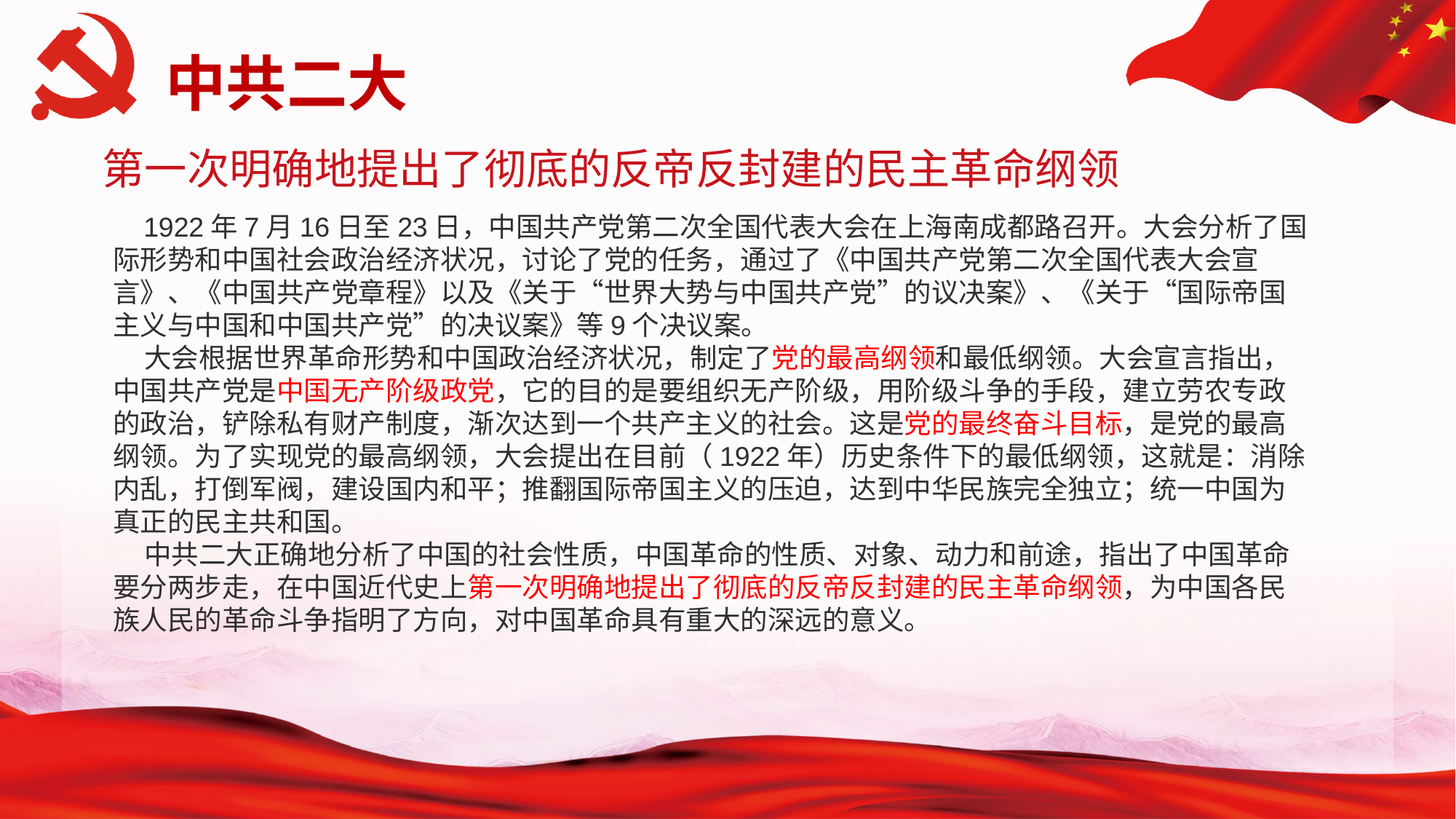

中共二大
第一次明确地提出了彻底的反帝反封建的民主革命纲领
    1922年7月16日至23日，中国共产党第二次全国代表大会在上海南成都路召开。大会分析了国际形势和中国社会政治经济状况，讨论了党的任务，通过了《中国共产党第二次全国代表大会宣言》、《中国共产党章程》以及《关于“世界大势与中国共产党”的议决案》、《关于“国际帝国主义与中国和中国共产党”的决议案》等9个决议案。
    大会根据世界革命形势和中国政治经济状况，制定了党的最高纲领和最低纲领。大会宣言指出，中国共产党是中国无产阶级政党，它的目的是要组织无产阶级，用阶级斗争的手段，建立劳农专政的政治，铲除私有财产制度，渐次达到一个共产主义的社会。这是党的最终奋斗目标，是党的最高纲领。为了实现党的最高纲领，大会提出在目前（1922年）历史条件下的最低纲领，这就是：消除内乱，打倒军阀，建设国内和平；推翻国际帝国主义的压迫，达到中华民族完全独立；统一中国为真正的民主共和国。
    中共二大正确地分析了中国的社会性质，中国革命的性质、对象、动力和前途，指出了中国革命要分两步走，在中国近代史上第一次明确地提出了彻底的反帝反封建的民主革命纲领，为中国各民族人民的革命斗争指明了方向，对中国革命具有重大的深远的意义。